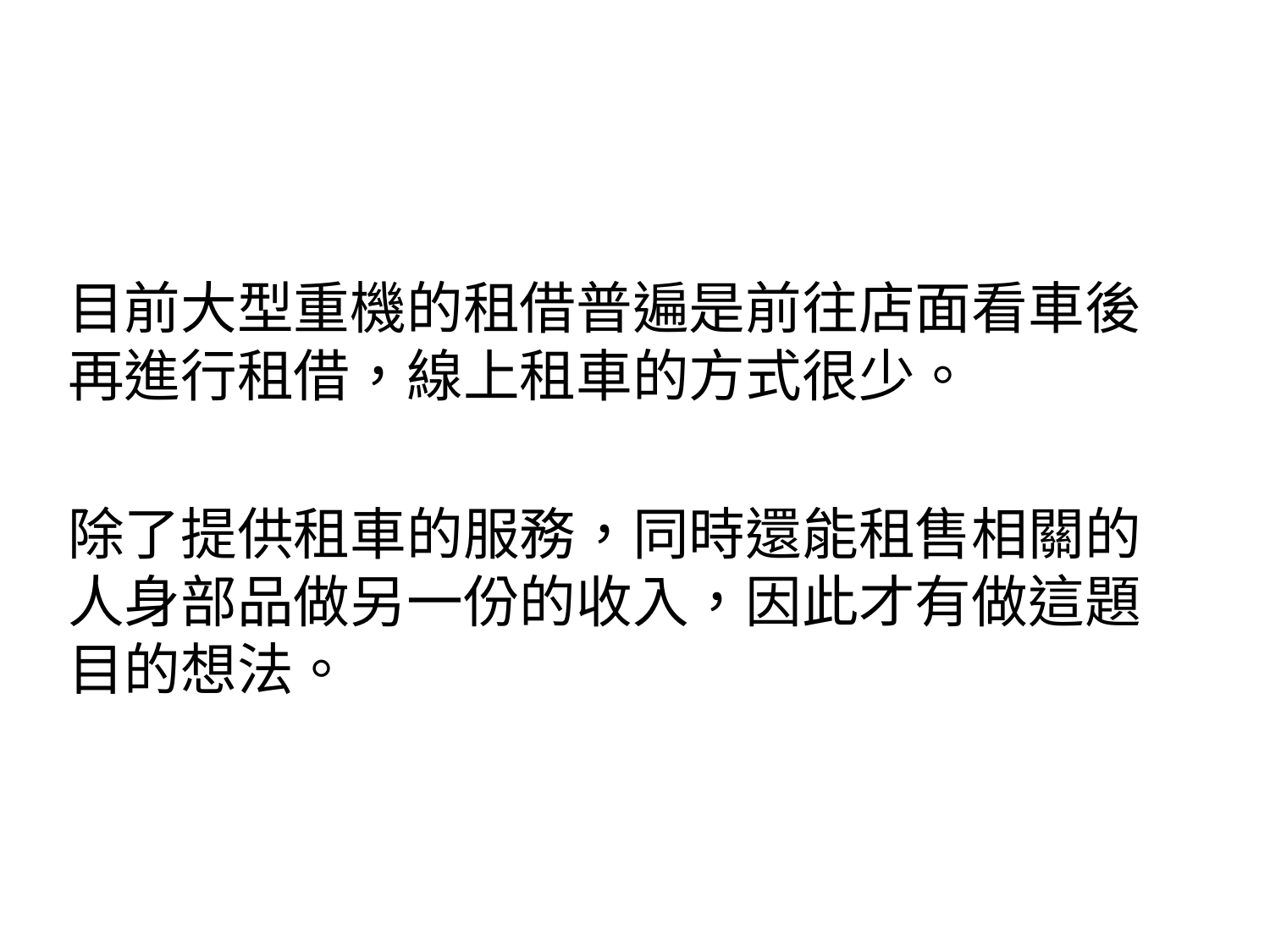

#
目前大型重機的租借普遍是前往店面看車後再進行租借，線上租車的方式很少。

除了提供租車的服務，同時還能租售相關的人身部品做另一份的收入，因此才有做這題目的想法。